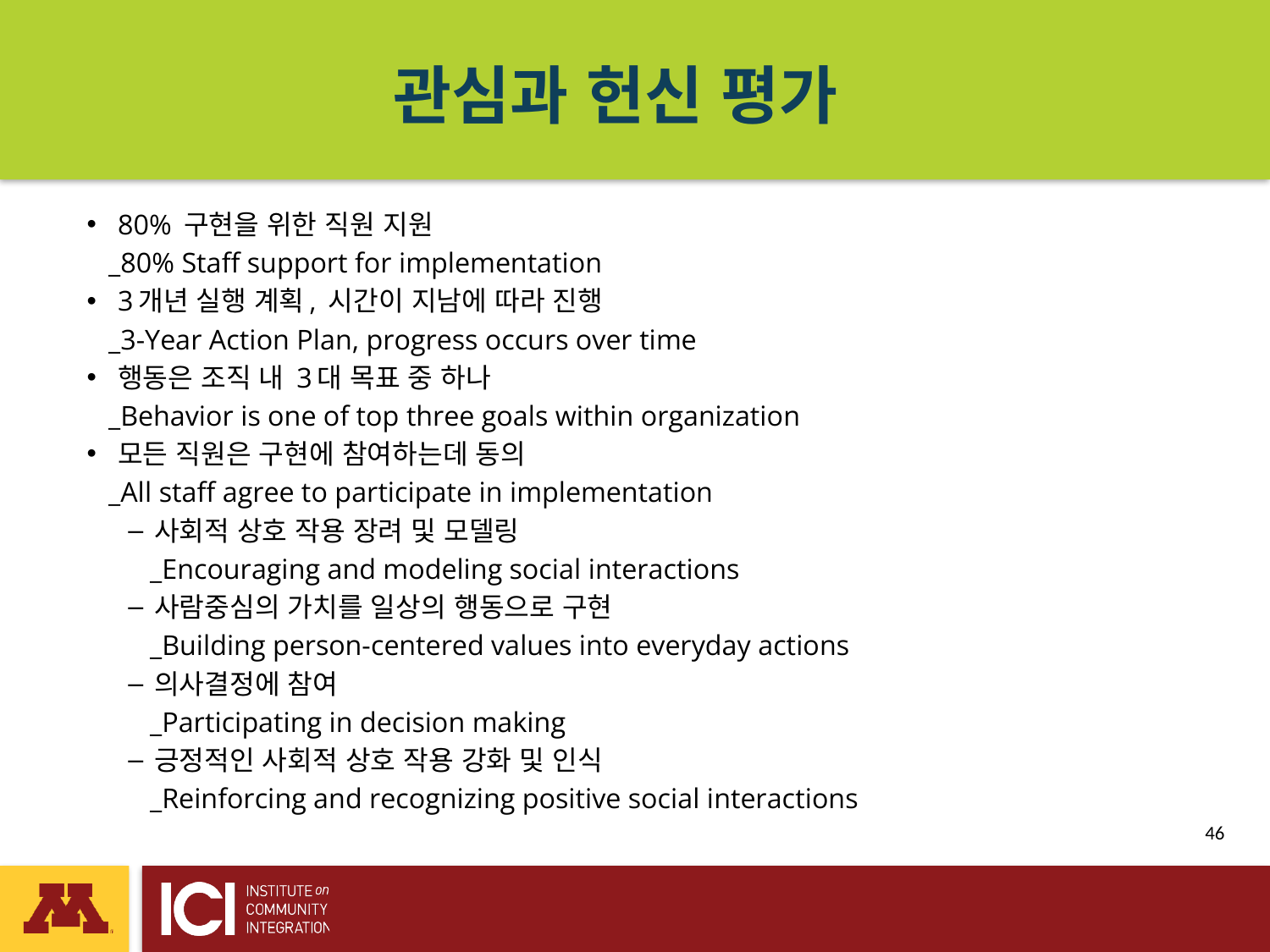

# 관심과 헌신 평가
80% 구현을 위한 직원 지원
   _80% Staff support for implementation
3개년 실행 계획, 시간이 지남에 따라 진행
   _3-Year Action Plan, progress occurs over time
행동은 조직 내 3대 목표 중 하나
   _Behavior is one of top three goals within organization
모든 직원은 구현에 참여하는데 동의
   _All staff agree to participate in implementation
사회적 상호 작용 장려 및 모델링
   _Encouraging and modeling social interactions
사람중심의 가치를 일상의 행동으로 구현
   _Building person-centered values into everyday actions
의사결정에 참여
   _Participating in decision making
긍정적인 사회적 상호 작용 강화 및 인식
   _Reinforcing and recognizing positive social interactions
                                                                                                                                                                                                                                                                     46